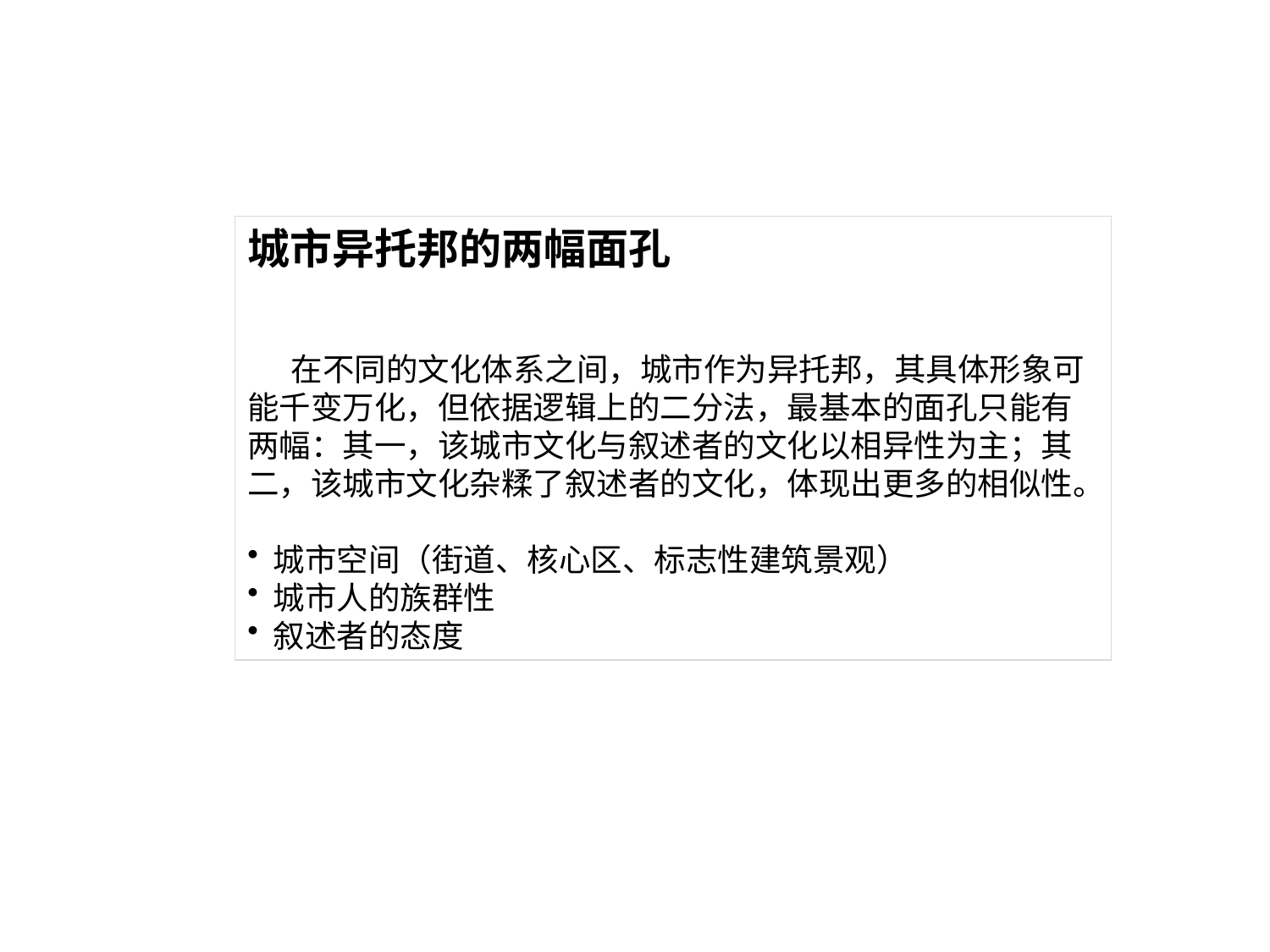

城市异托邦的两幅面孔

     在不同的文化体系之间，城市作为异托邦，其具体形象可能千变万化，但依据逻辑上的二分法，最基本的面孔只能有两幅：其一，该城市文化与叙述者的文化以相异性为主；其二，该城市文化杂糅了叙述者的文化，体现出更多的相似性。

 城市空间（街道、核心区、标志性建筑景观）
 城市人的族群性
 叙述者的态度

28